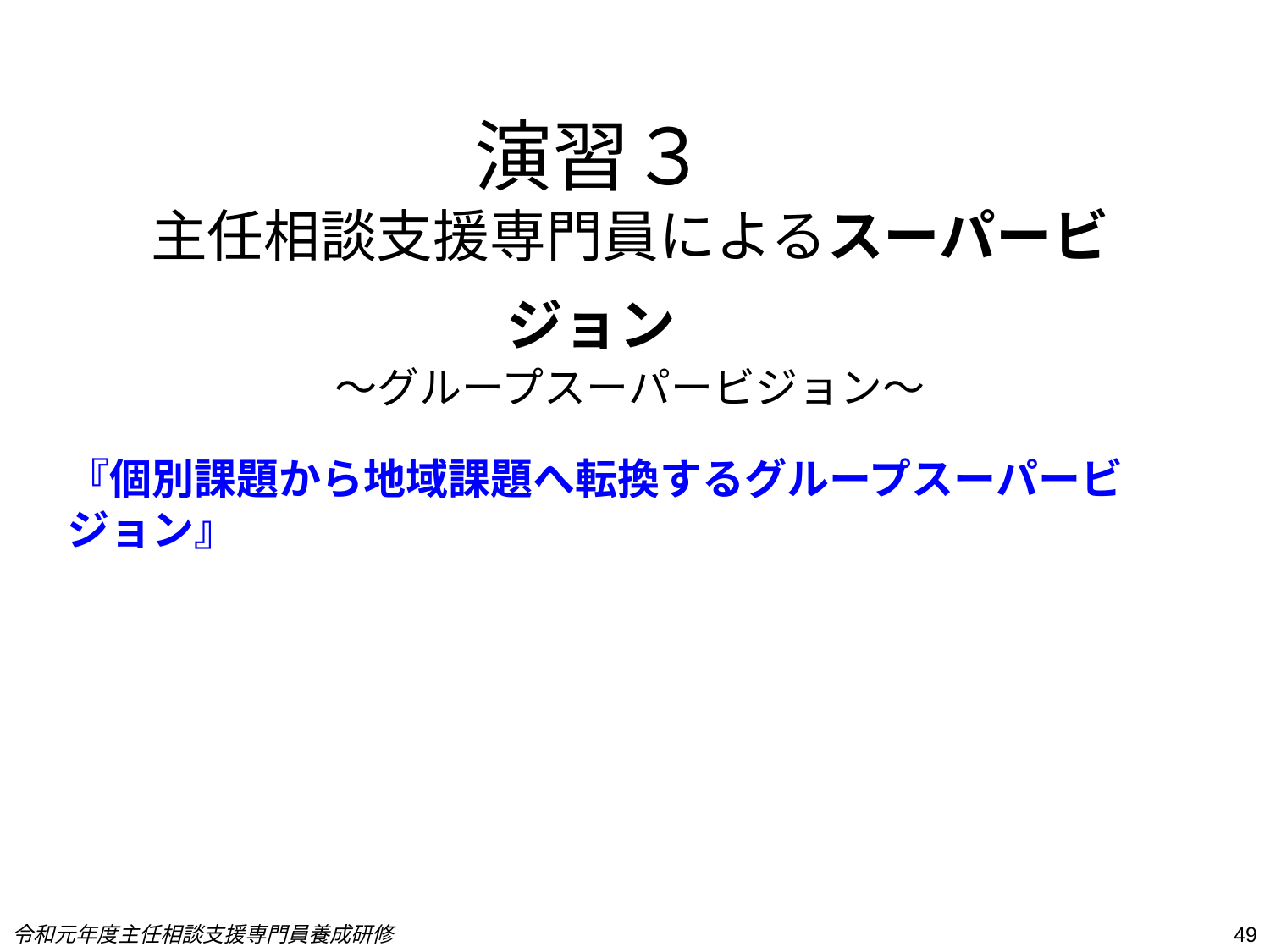

# 演習３　 主任相談支援専門員によるスーパービジョン　 ～グループスーパービジョン～
『個別課題から地域課題へ転換するグループスーパービジョン』
令和元年度主任相談支援専門員養成研修

49